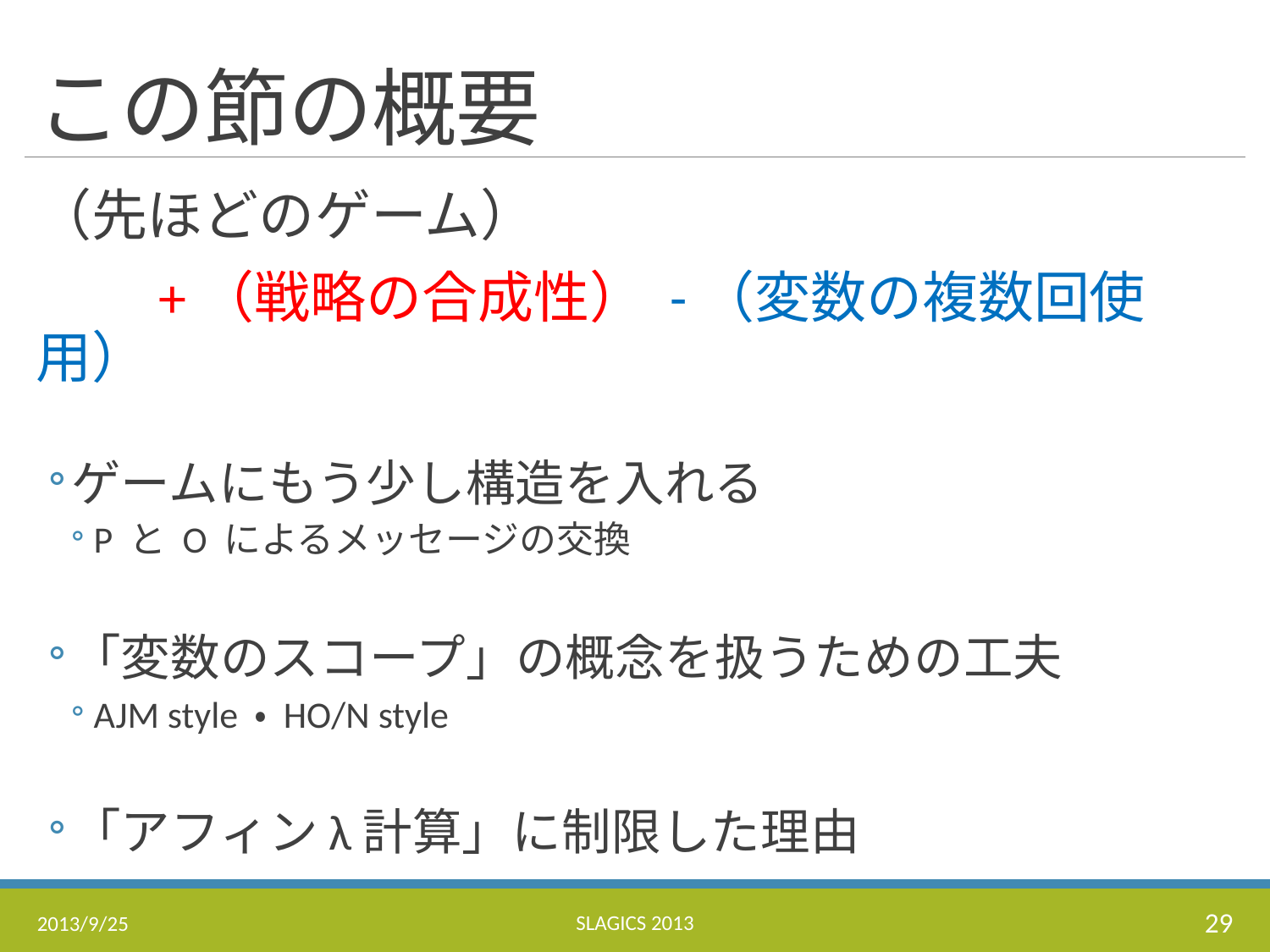

# この節の概要
（先ほどのゲーム）
　　+（戦略の合成性） -（変数の複数回使用）

ゲームにもう少し構造を入れる
P と O によるメッセージの交換

「変数のスコープ」の概念を扱うための工夫
AJM style ・ HO/N style

「アフィンλ計算」に制限した理由
SLAGICS 2013
29
2013/9/25